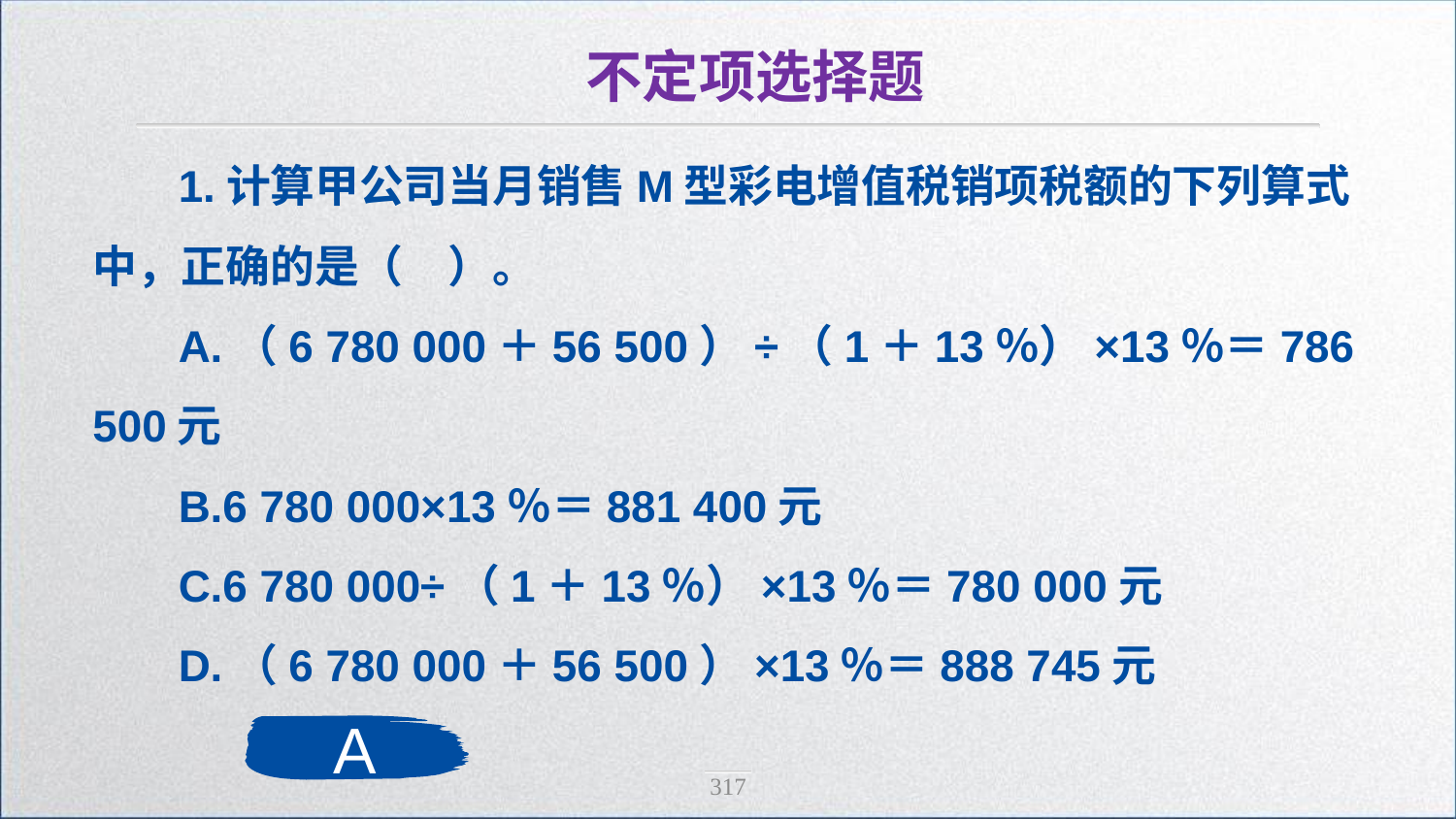

不定项选择题
1.计算甲公司当月销售M型彩电增值税销项税额的下列算式中，正确的是（　）。
A.（6 780 000＋56 500）÷（1＋13％）×13％＝786 500元
B.6 780 000×13％＝881 400元
C.6 780 000÷（1＋13％）×13％＝780 000元
D.（6 780 000＋56 500）×13％＝888 745元

A
317